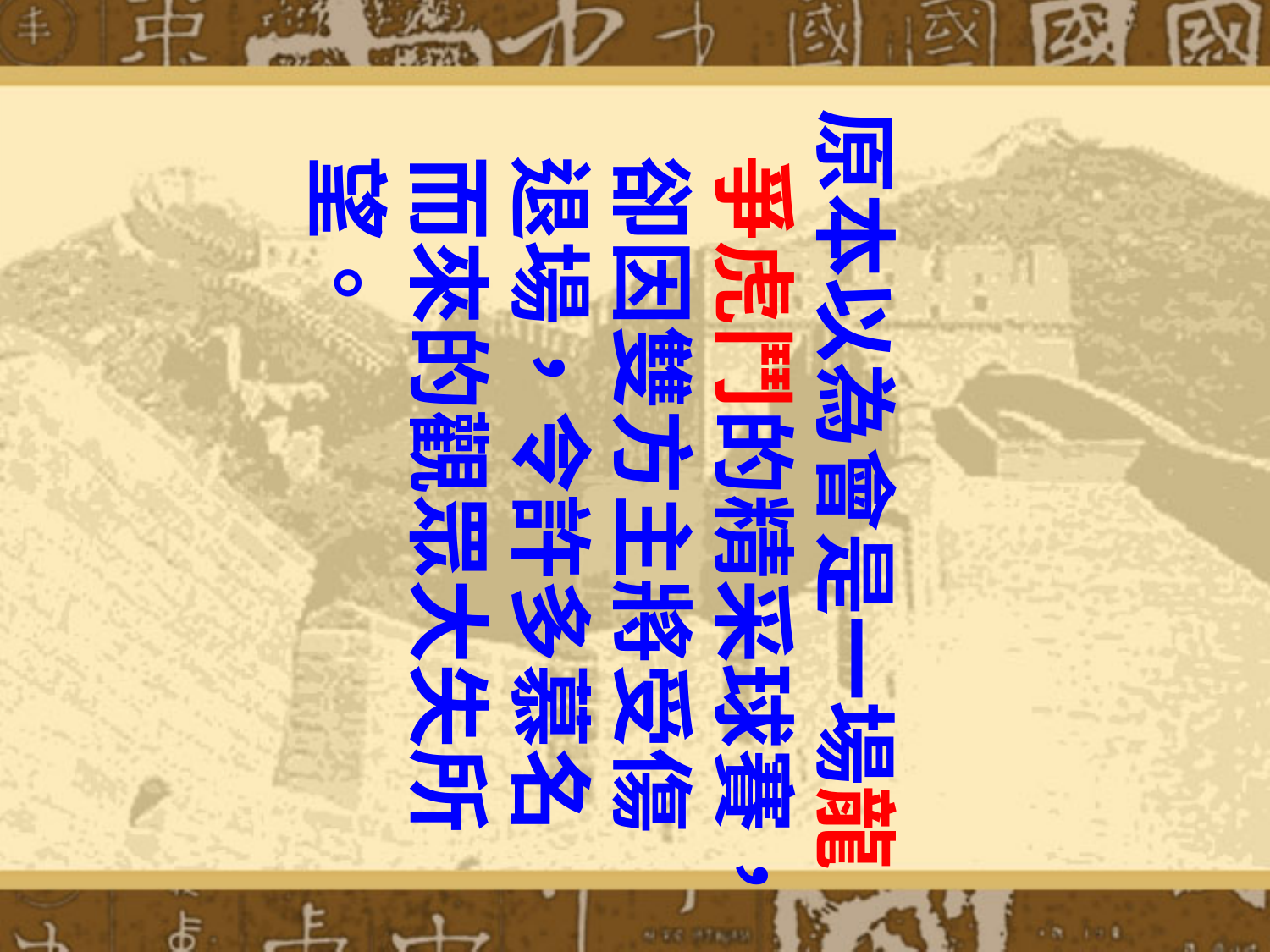

原本以為會是一場龍爭虎鬥的精采球賽，卻因雙方主將受傷退場，令許多慕名而來的觀眾大失所望。